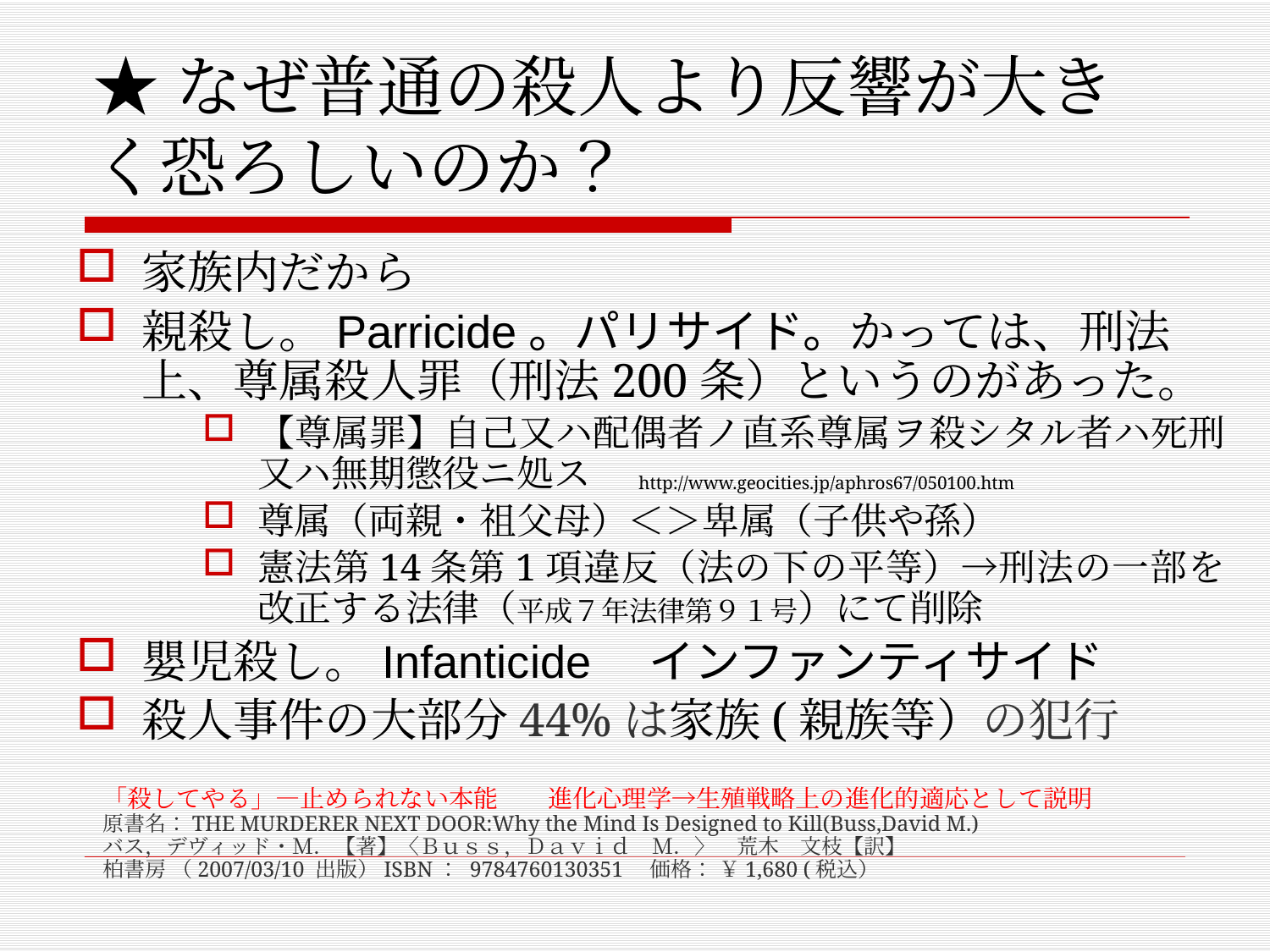

# ★なぜ普通の殺人より反響が大きく恐ろしいのか？
家族内だから
親殺し。Parricide。パリサイド。かっては、刑法上、尊属殺人罪（刑法200条）というのがあった。
【尊属罪】自己又ハ配偶者ノ直系尊属ヲ殺シタル者ハ死刑又ハ無期懲役ニ処ス
尊属（両親・祖父母）＜＞卑属（子供や孫）
憲法第14条第1項違反（法の下の平等）→刑法の一部を改正する法律（平成７年法律第９１号）にて削除
嬰児殺し。Infanticide　インファンティサイド
殺人事件の大部分44%は家族(親族等）の犯行

http://www.geocities.jp/aphros67/050100.htm
「殺してやる」―止められない本能　　進化心理学→生殖戦略上の進化的適応として説明
原書名：THE MURDERER NEXT DOOR:Why the Mind Is Designed to Kill(Buss,David M.)
バス，デヴィッド・Ｍ．【著】〈Ｂｕｓｓ，Ｄａｖｉｄ　Ｍ．〉　荒木　文枝【訳】
柏書房 （2007/03/10 出版）ISBN： 9784760130351　価格： ￥1,680 (税込）